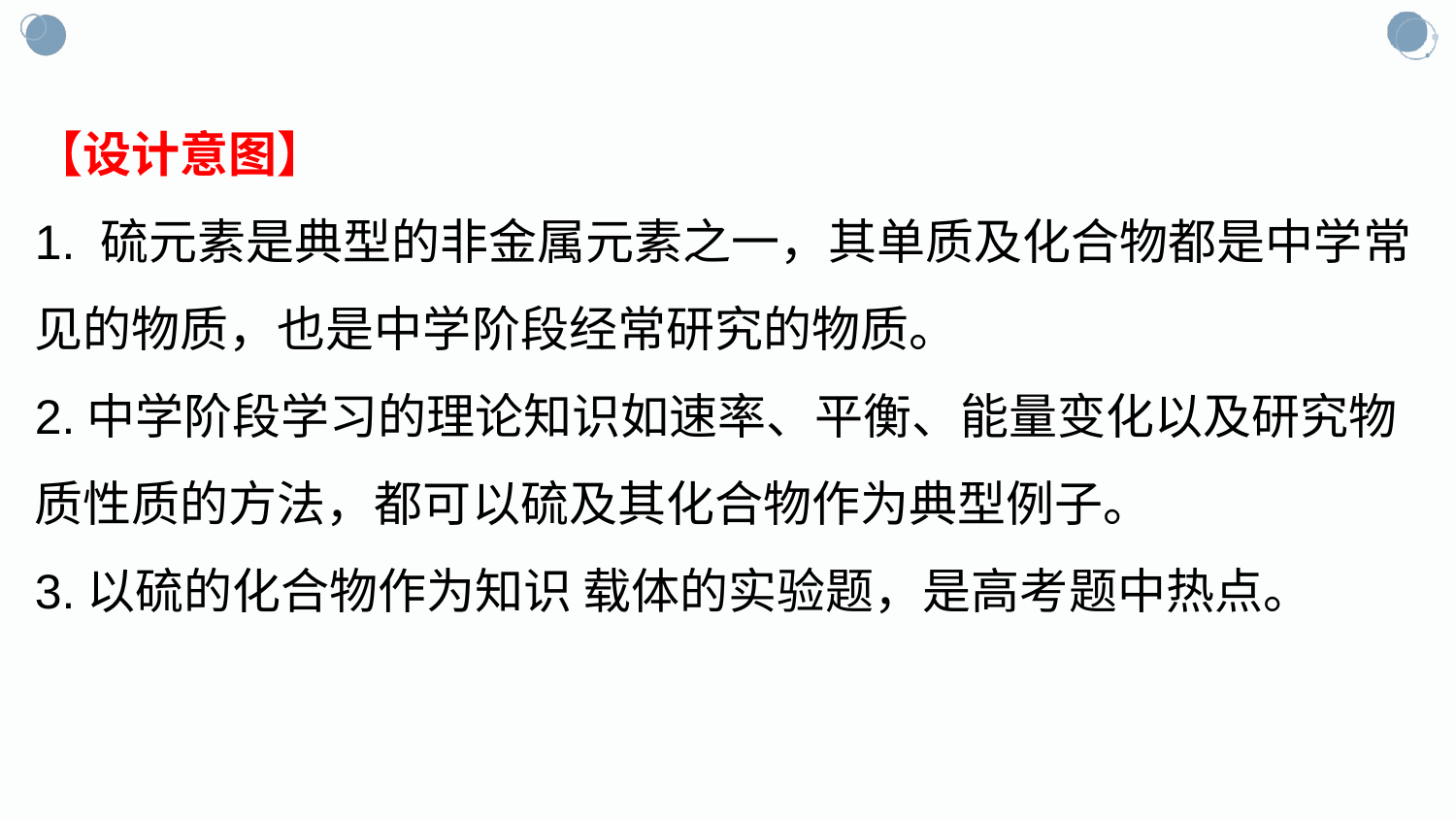

【设计意图】
1. 硫元素是典型的非金属元素之一，其单质及化合物都是中学常见的物质，也是中学阶段经常研究的物质。
2.中学阶段学习的理论知识如速率、平衡、能量变化以及研究物质性质的方法，都可以硫及其化合物作为典型例子。
3.以硫的化合物作为知识 载体的实验题，是高考题中热点。